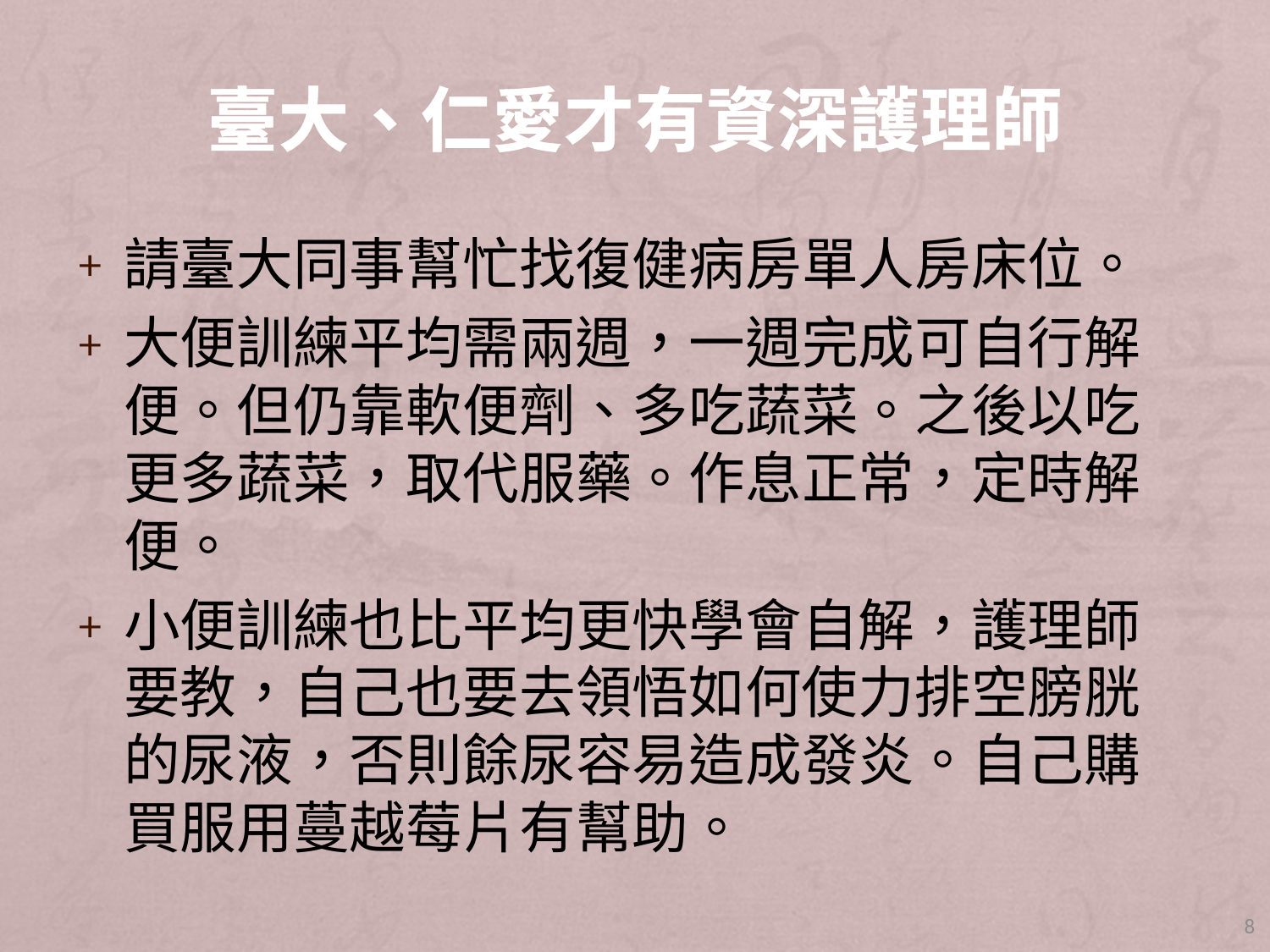

# 臺大、仁愛才有資深護理師
請臺大同事幫忙找復健病房單人房床位。
大便訓練平均需兩週，一週完成可自行解便。但仍靠軟便劑、多吃蔬菜。之後以吃更多蔬菜，取代服藥。作息正常，定時解便。
小便訓練也比平均更快學會自解，護理師要教，自己也要去領悟如何使力排空膀胱的尿液，否則餘尿容易造成發炎。自己購買服用蔓越莓片有幫助。
8